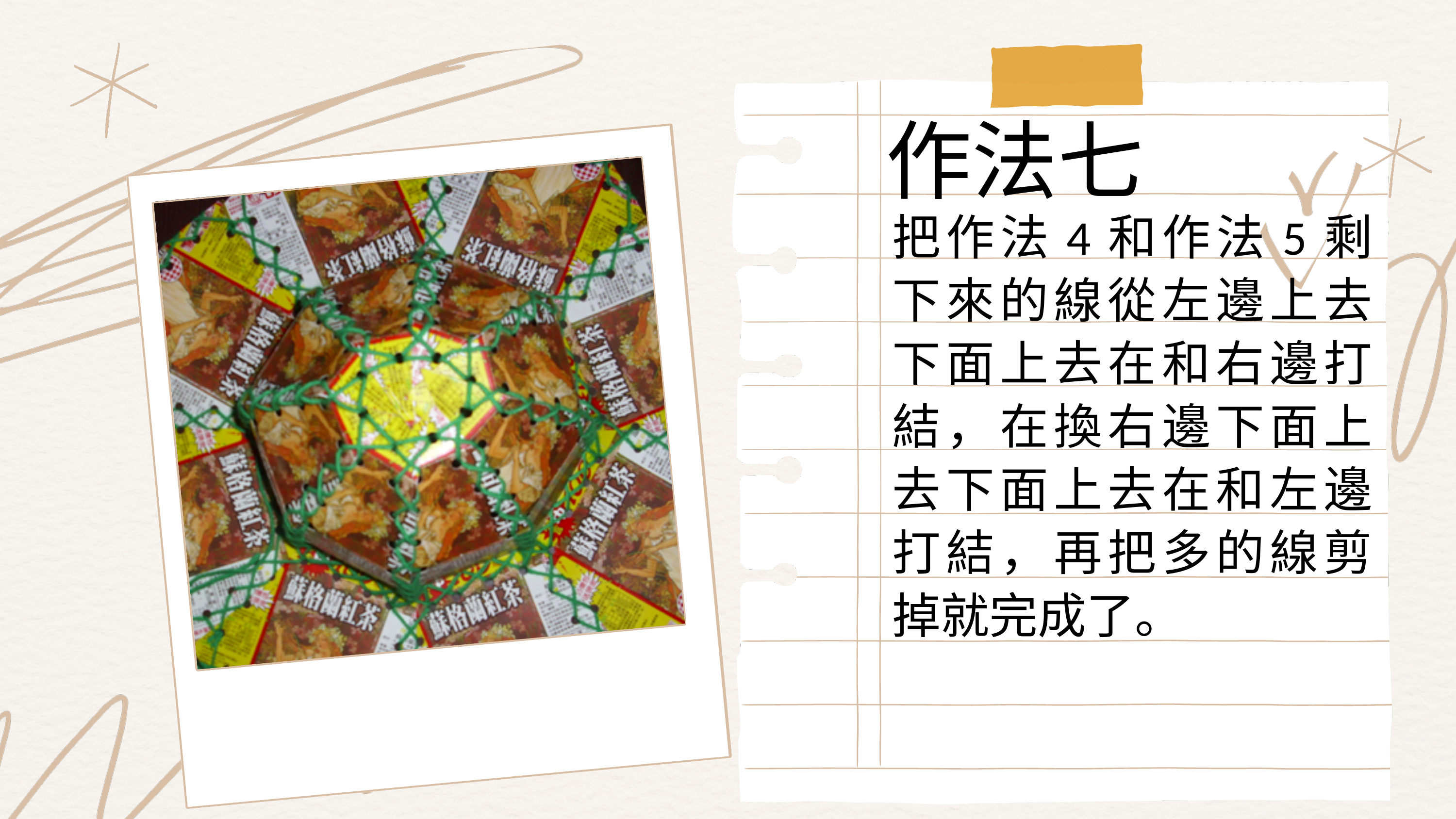

作法七

把作法4和作法5剩下來的線從左邊上去下面上去在和右邊打結，在換右邊下面上去下面上去在和左邊打結，再把多的線剪掉就完成了。